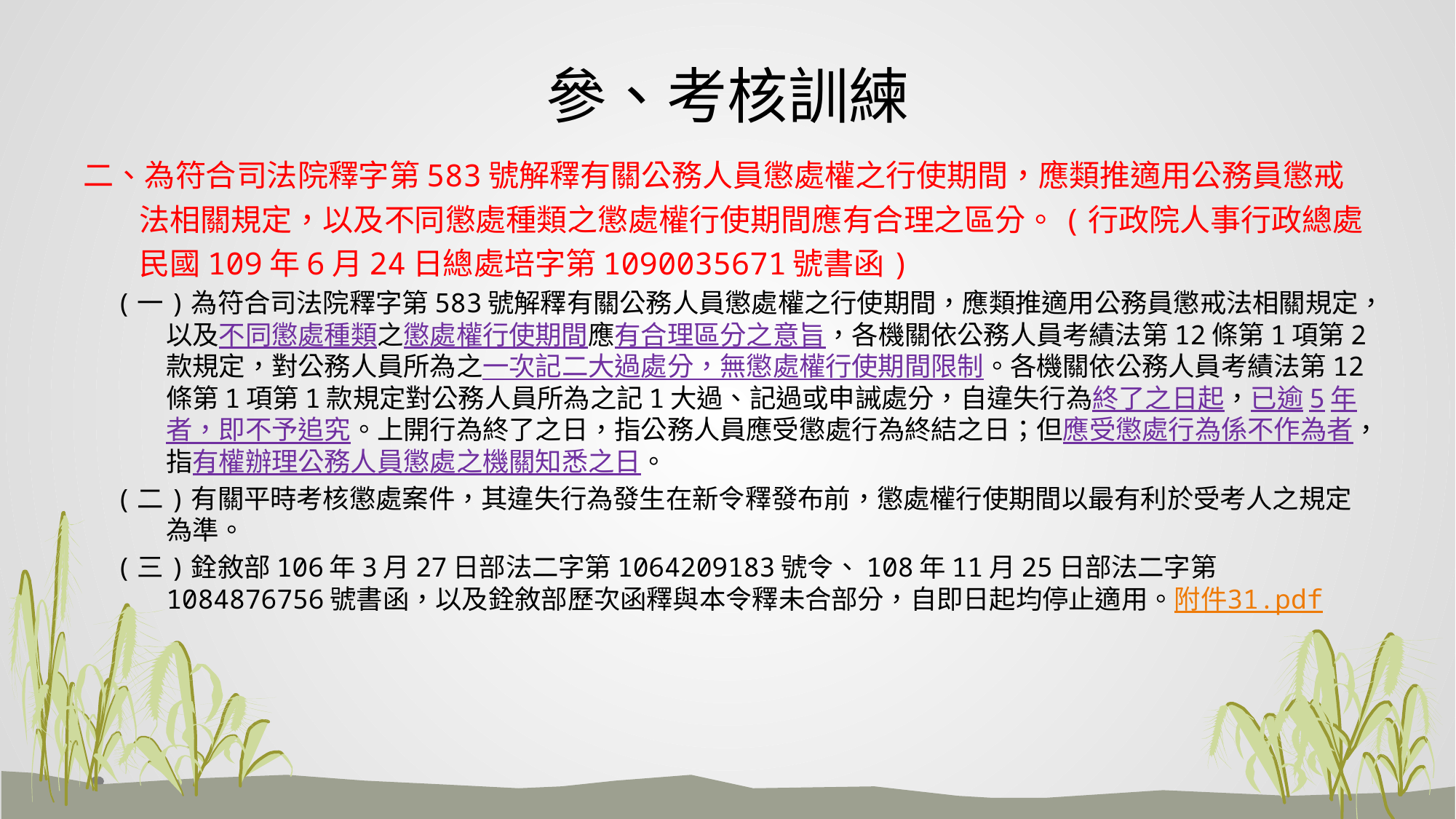

# 參、考核訓練
二、為符合司法院釋字第583號解釋有關公務人員懲處權之行使期間，應類推適用公務員懲戒法相關規定，以及不同懲處種類之懲處權行使期間應有合理之區分。(行政院人事行政總處民國109年6月24日總處培字第1090035671號書函)
(一)為符合司法院釋字第583號解釋有關公務人員懲處權之行使期間，應類推適用公務員懲戒法相關規定，以及不同懲處種類之懲處權行使期間應有合理區分之意旨，各機關依公務人員考績法第12條第1項第2款規定，對公務人員所為之一次記二大過處分，無懲處權行使期間限制。各機關依公務人員考績法第12條第1項第1款規定對公務人員所為之記1大過、記過或申誡處分，自違失行為終了之日起，已逾5年者，即不予追究。上開行為終了之日，指公務人員應受懲處行為終結之日；但應受懲處行為係不作為者，指有權辦理公務人員懲處之機關知悉之日。
(二)有關平時考核懲處案件，其違失行為發生在新令釋發布前，懲處權行使期間以最有利於受考人之規定為準。
(三)銓敘部106年3月27日部法二字第1064209183號令、108年11月25日部法二字第1084876756號書函，以及銓敘部歷次函釋與本令釋未合部分，自即日起均停止適用。附件31.pdf